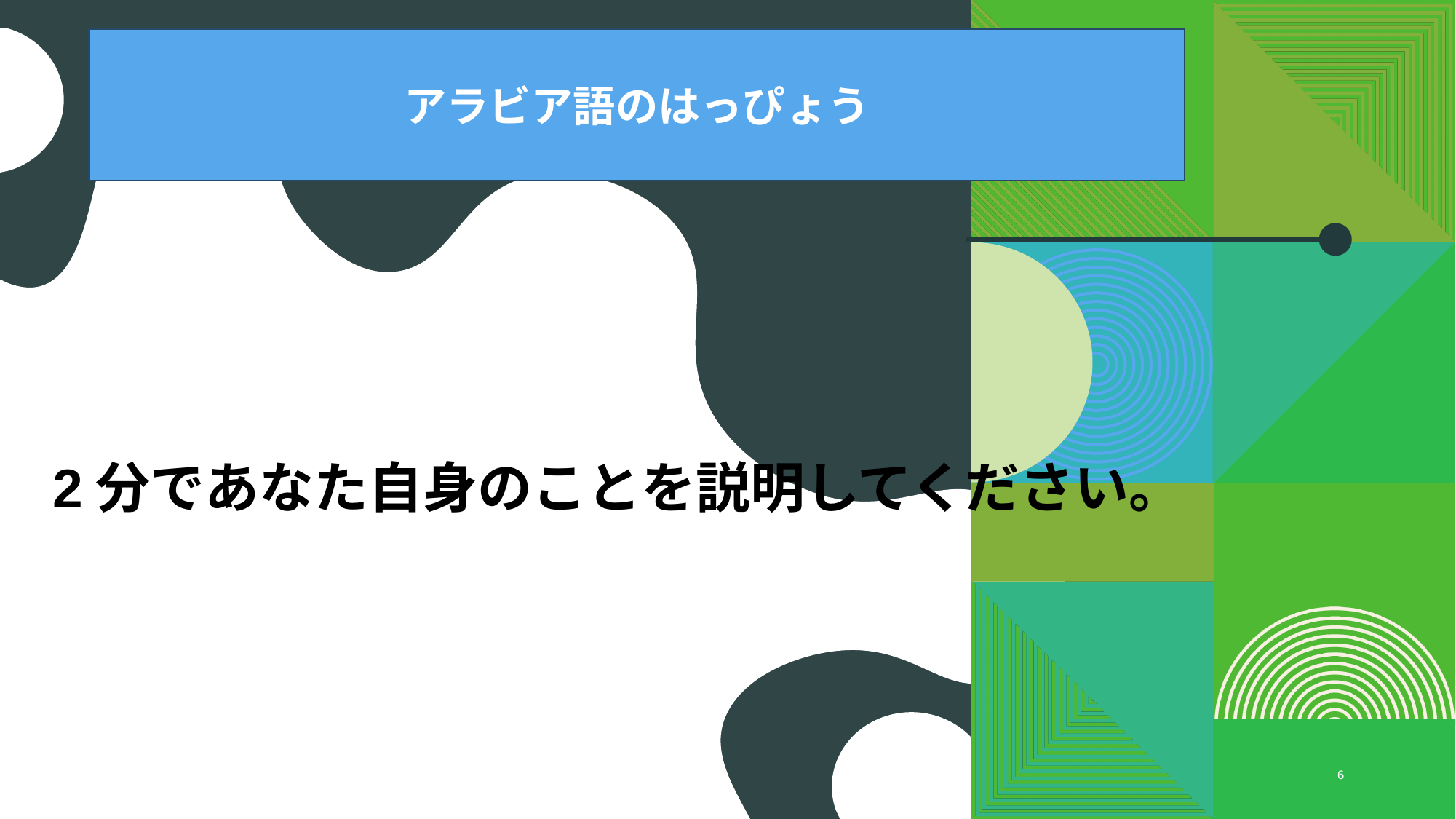

アラビア語のはっぴょう
ペア会話
2分であなた自身のことを説明してください。
6